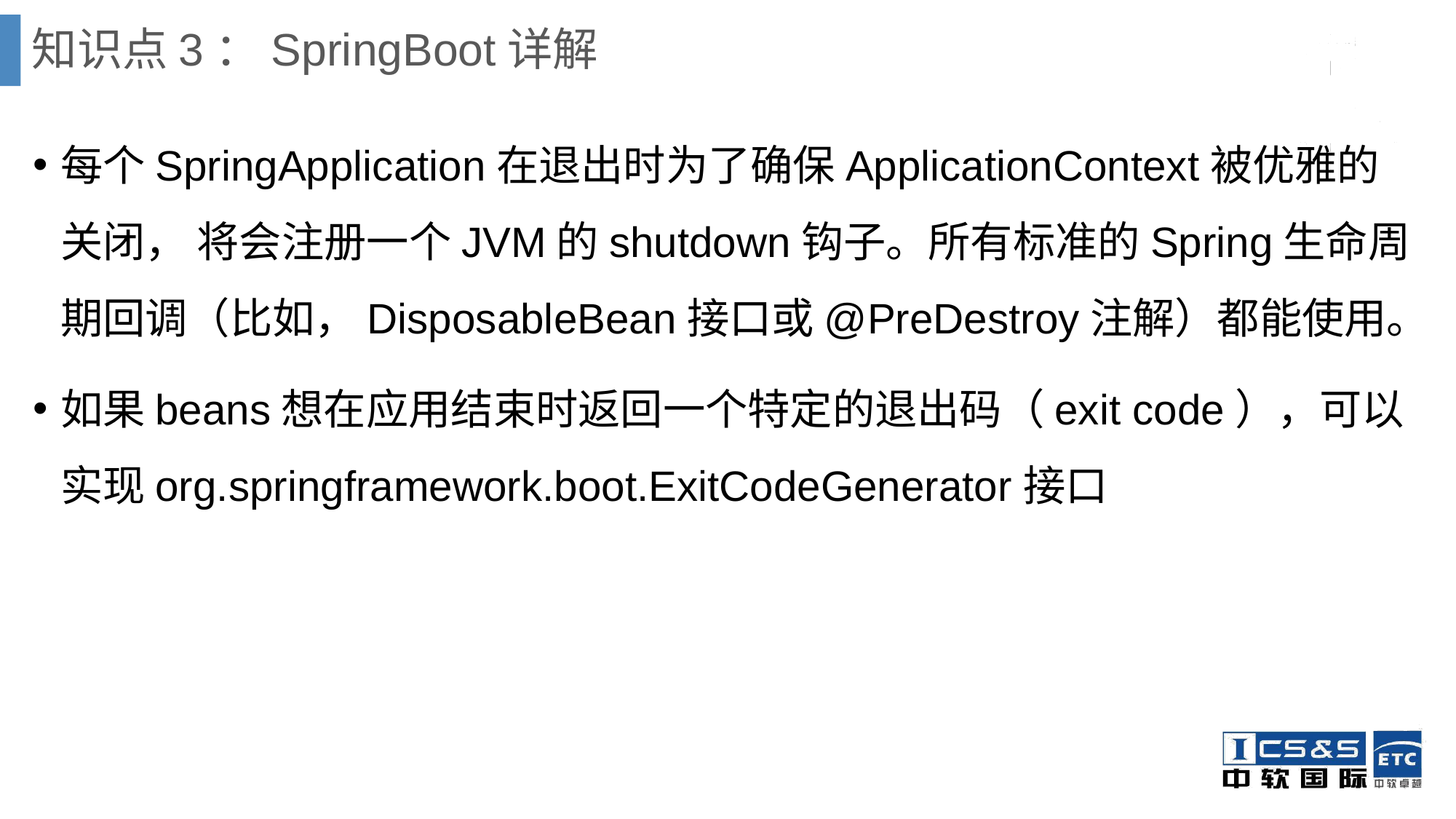

# 知识点3：SpringBoot详解
每个SpringApplication在退出时为了确保ApplicationContext被优雅的关闭， 将会注册一个JVM的shutdown钩子。所有标准的Spring生命周期回调（比如，DisposableBean接口或@PreDestroy注解）都能使用。
如果beans想在应用结束时返回一个特定的退出码（exit code），可以实现org.springframework.boot.ExitCodeGenerator接口